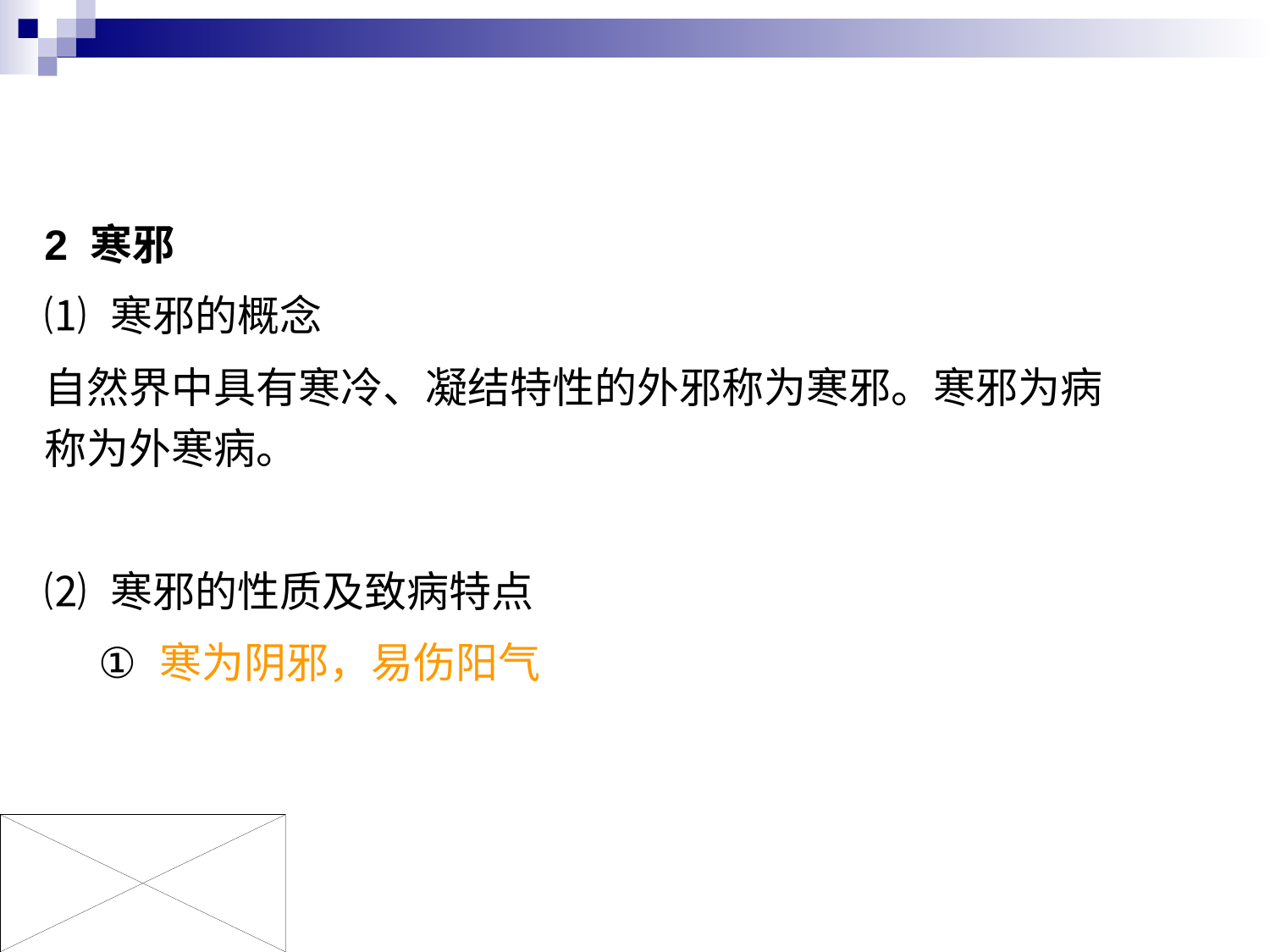

2 寒邪
⑴ 寒邪的概念
自然界中具有寒冷、凝结特性的外邪称为寒邪。寒邪为病称为外寒病。

⑵ 寒邪的性质及致病特点
    ① 寒为阴邪，易伤阳气